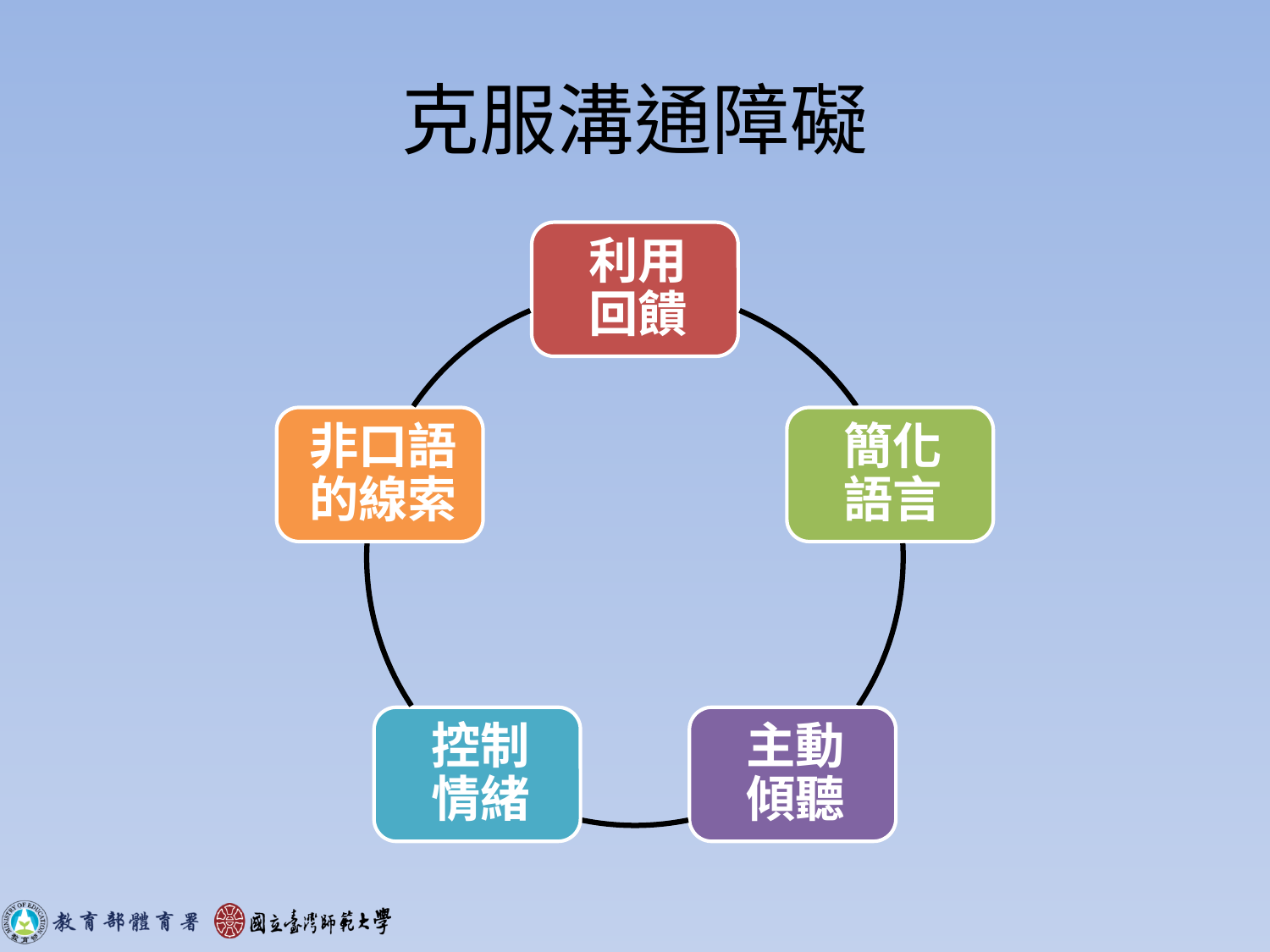

# 克服溝通障礙
利用
回饋
簡化
語言
主動
傾聽
控制
情緒
非口語的線索